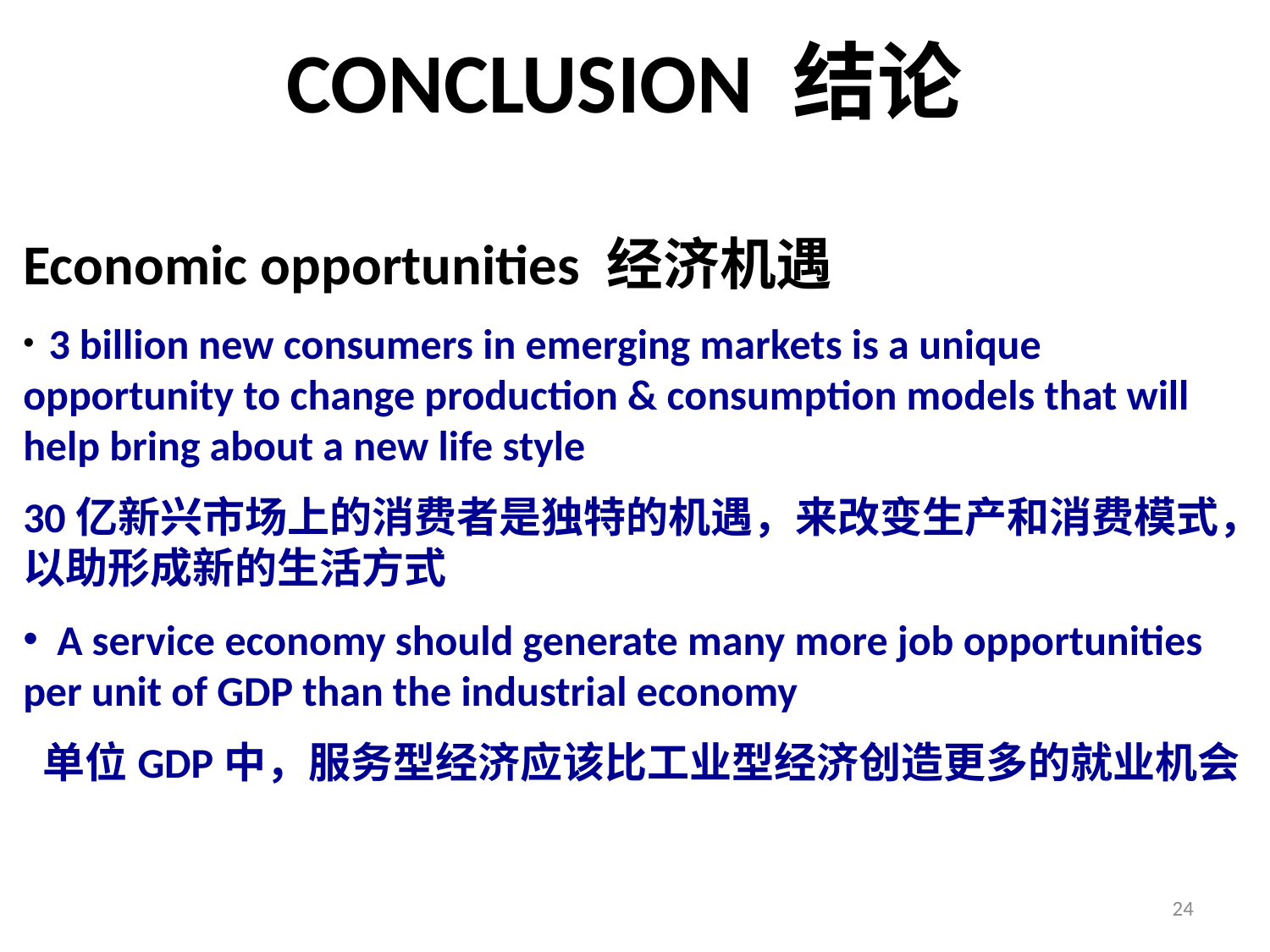

# CONCLUSION 结论
Economic opportunities 经济机遇
  3 billion new consumers in emerging markets is a unique opportunity to change production & consumption models that will help bring about a new life style
30亿新兴市场上的消费者是独特的机遇，来改变生产和消费模式，以助形成新的生活方式
  A service economy should generate many more job opportunities per unit of GDP than the industrial economy
 单位GDP中，服务型经济应该比工业型经济创造更多的就业机会
24